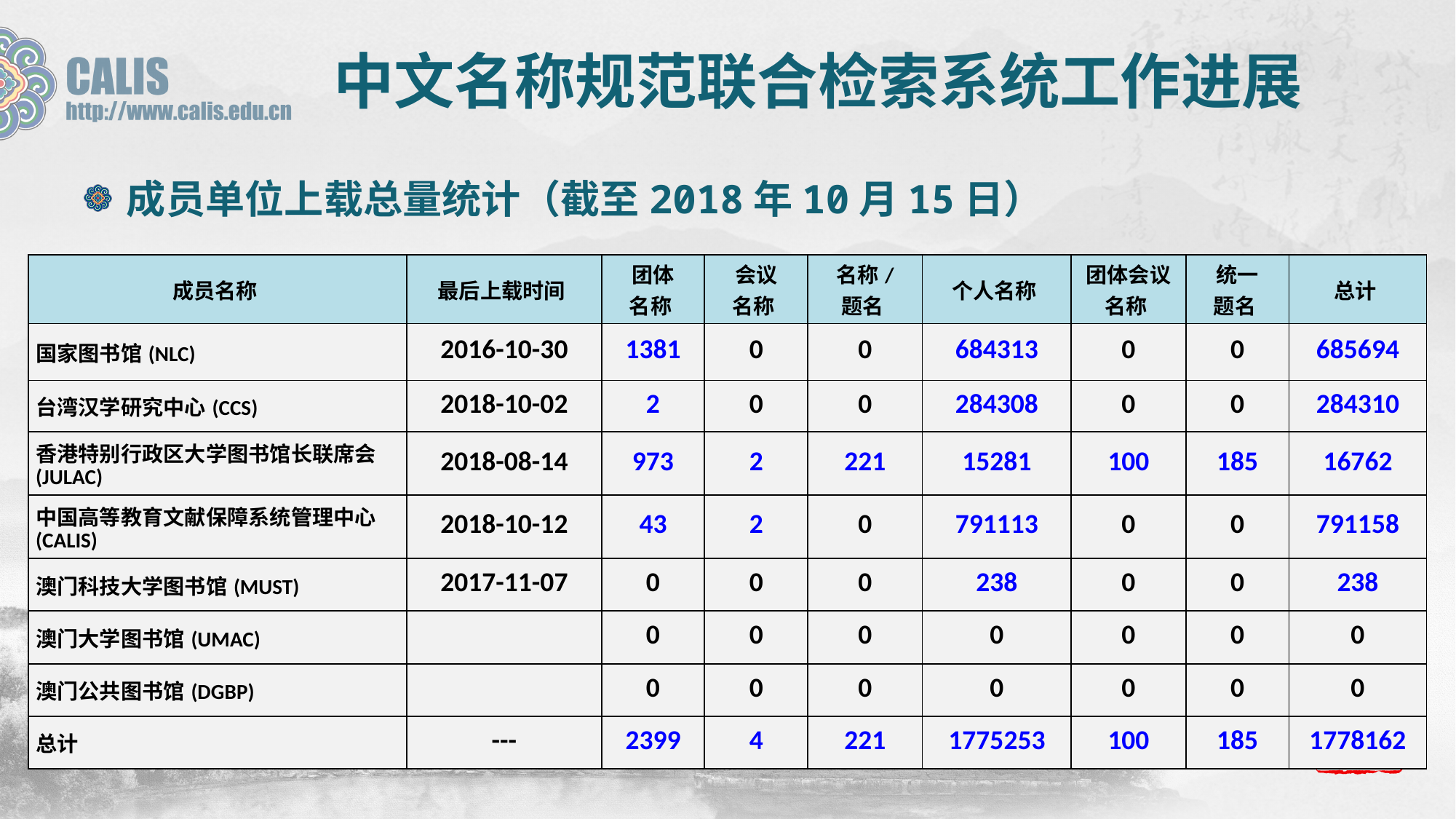

# 中文名称规范联合检索系统工作进展
成员单位上载总量统计（截至2018年10月15日）
| 成员名称 | 最后上载时间 | 团体 名称 | 会议 名称 | 名称/ 题名 | 个人名称 | 团体会议名称 | 统一 题名 | 总计 |
| --- | --- | --- | --- | --- | --- | --- | --- | --- |
| 国家图书馆(NLC) | 2016-10-30 | 1381 | 0 | 0 | 684313 | 0 | 0 | 685694 |
| 台湾汉学研究中心(CCS) | 2018-10-02 | 2 | 0 | 0 | 284308 | 0 | 0 | 284310 |
| 香港特别行政区大学图书馆长联席会(JULAC) | 2018-08-14 | 973 | 2 | 221 | 15281 | 100 | 185 | 16762 |
| 中国高等教育文献保障系统管理中心(CALIS) | 2018-10-12 | 43 | 2 | 0 | 791113 | 0 | 0 | 791158 |
| 澳门科技大学图书馆(MUST) | 2017-11-07 | 0 | 0 | 0 | 238 | 0 | 0 | 238 |
| 澳门大学图书馆(UMAC) |  | 0 | 0 | 0 | 0 | 0 | 0 | 0 |
| 澳门公共图书馆(DGBP) |  | 0 | 0 | 0 | 0 | 0 | 0 | 0 |
| 总计 | --- | 2399 | 4 | 221 | 1775253 | 100 | 185 | 1778162 |